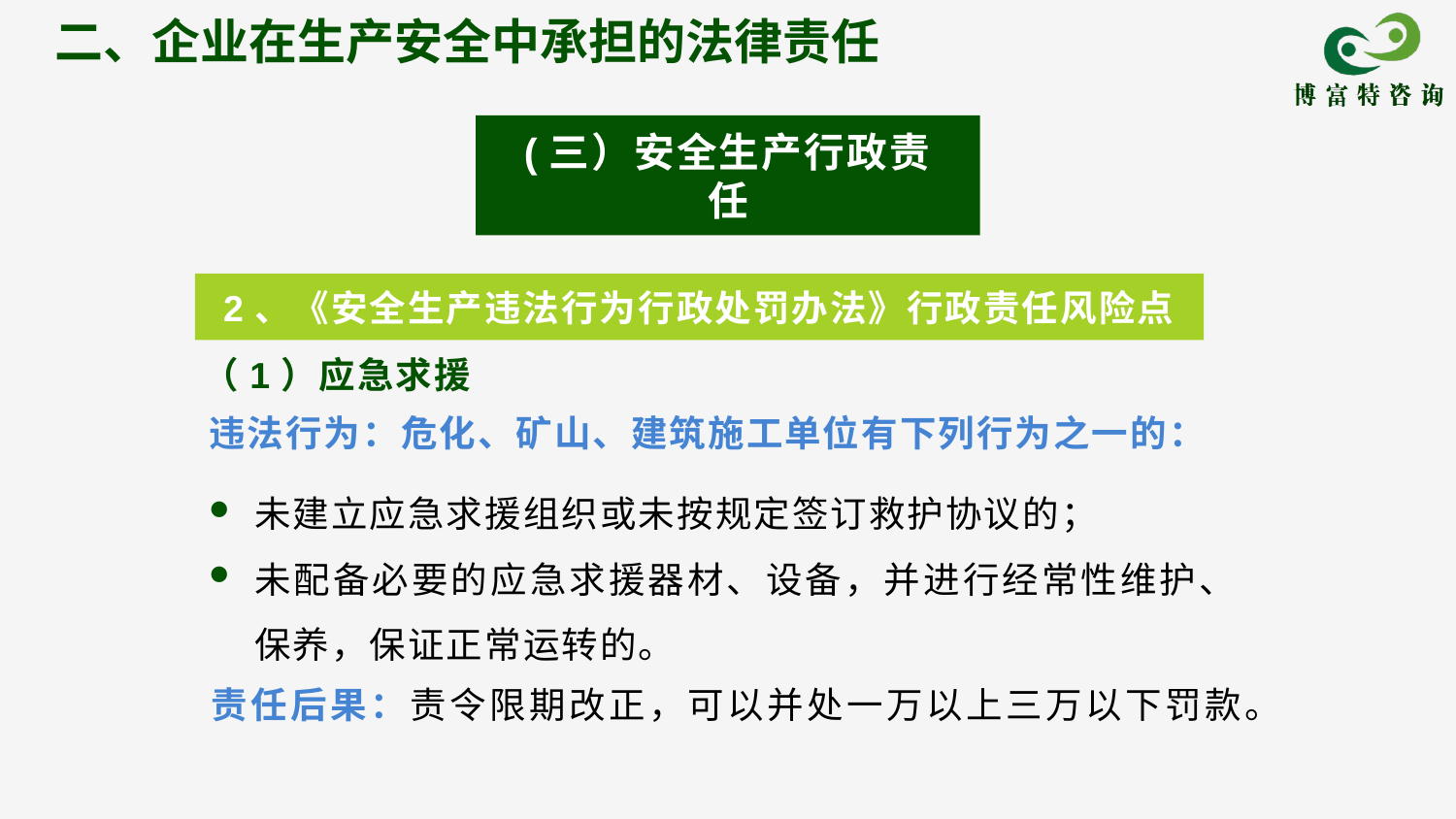

二、企业在生产安全中承担的法律责任
(三）安全生产行政责任
2、《安全生产违法行为行政处罚办法》行政责任风险点
违法行为：危化、矿山、建筑施工单位有下列行为之一的：
（1）应急求援
未建立应急求援组织或未按规定签订救护协议的；
未配备必要的应急求援器材、设备，并进行经常性维护、保养，保证正常运转的。
责任后果：责令限期改正，可以并处一万以上三万以下罚款。